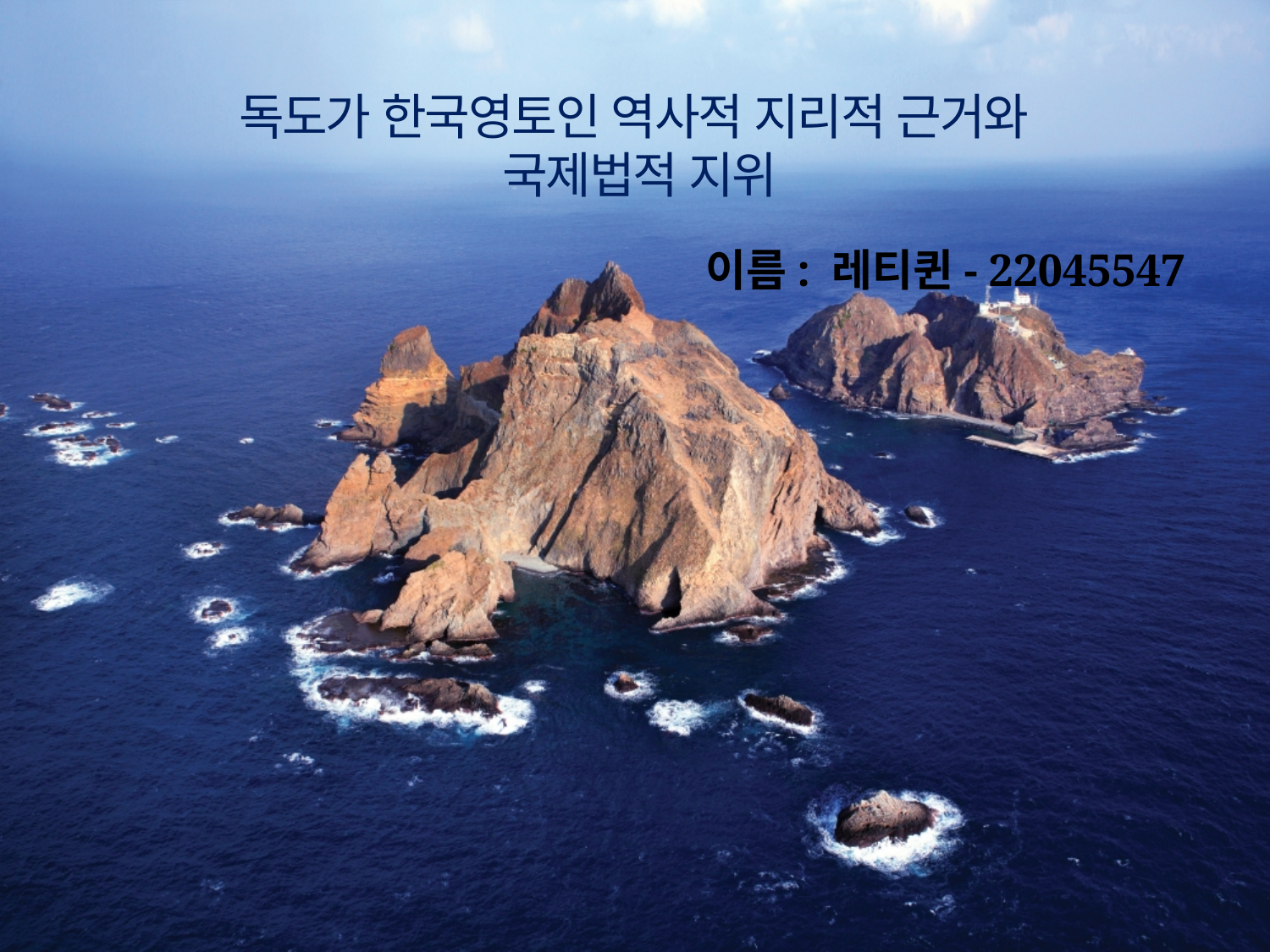

# 독도가 한국영토인 역사적 지리적 근거와 국제법적 지위
이름: 레티퀸- 22045547